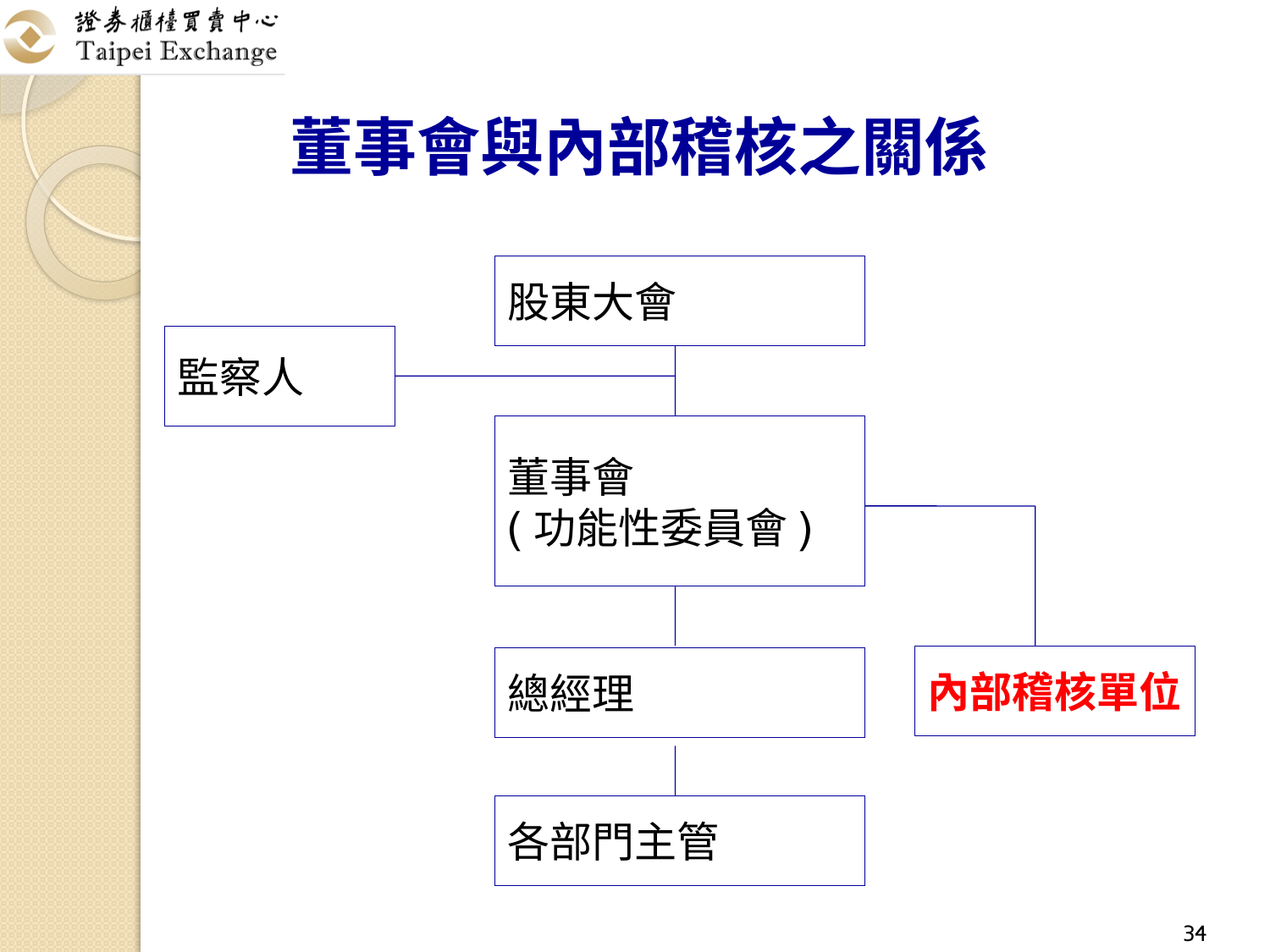

# 董事會與內部稽核之關係
股東大會
監察人

董事會
(功能性委員會)

內部稽核單位
總經理

各部門主管
34